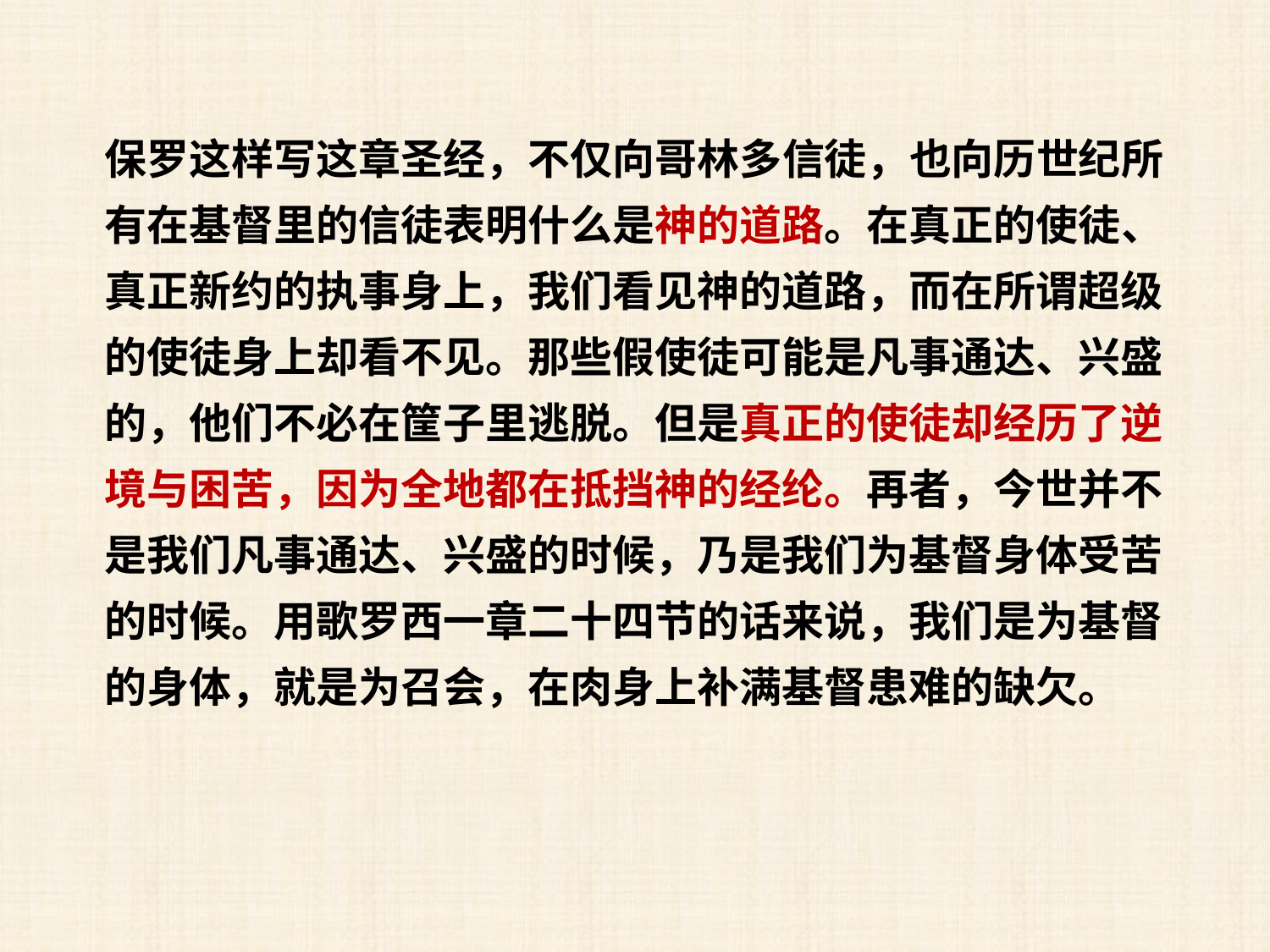

保罗这样写这章圣经，不仅向哥林多信徒，也向历世纪所有在基督里的信徒表明什么是神的道路。在真正的使徒、真正新约的执事身上，我们看见神的道路，而在所谓超级的使徒身上却看不见。那些假使徒可能是凡事通达、兴盛的，他们不必在筐子里逃脱。但是真正的使徒却经历了逆境与困苦，因为全地都在抵挡神的经纶。再者，今世并不是我们凡事通达、兴盛的时候，乃是我们为基督身体受苦的时候。用歌罗西一章二十四节的话来说，我们是为基督的身体，就是为召会，在肉身上补满基督患难的缺欠。